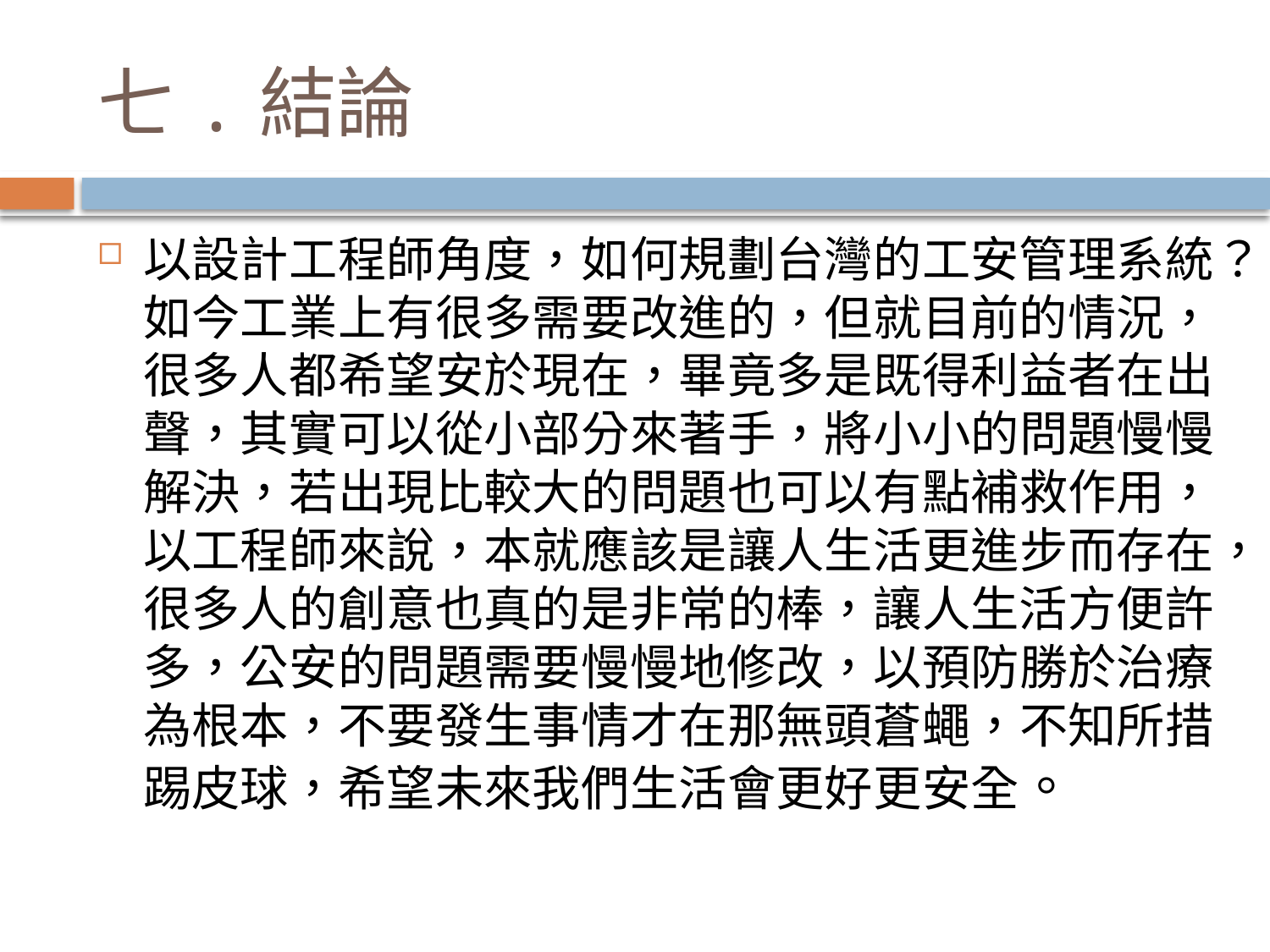

# 七.結論
以設計工程師角度，如何規劃台灣的工安管理系統？如今工業上有很多需要改進的，但就目前的情況，很多人都希望安於現在，畢竟多是既得利益者在出聲，其實可以從小部分來著手，將小小的問題慢慢解決，若出現比較大的問題也可以有點補救作用，以工程師來說，本就應該是讓人生活更進步而存在，很多人的創意也真的是非常的棒，讓人生活方便許多，公安的問題需要慢慢地修改，以預防勝於治療為根本，不要發生事情才在那無頭蒼蠅，不知所措踢皮球，希望未來我們生活會更好更安全。